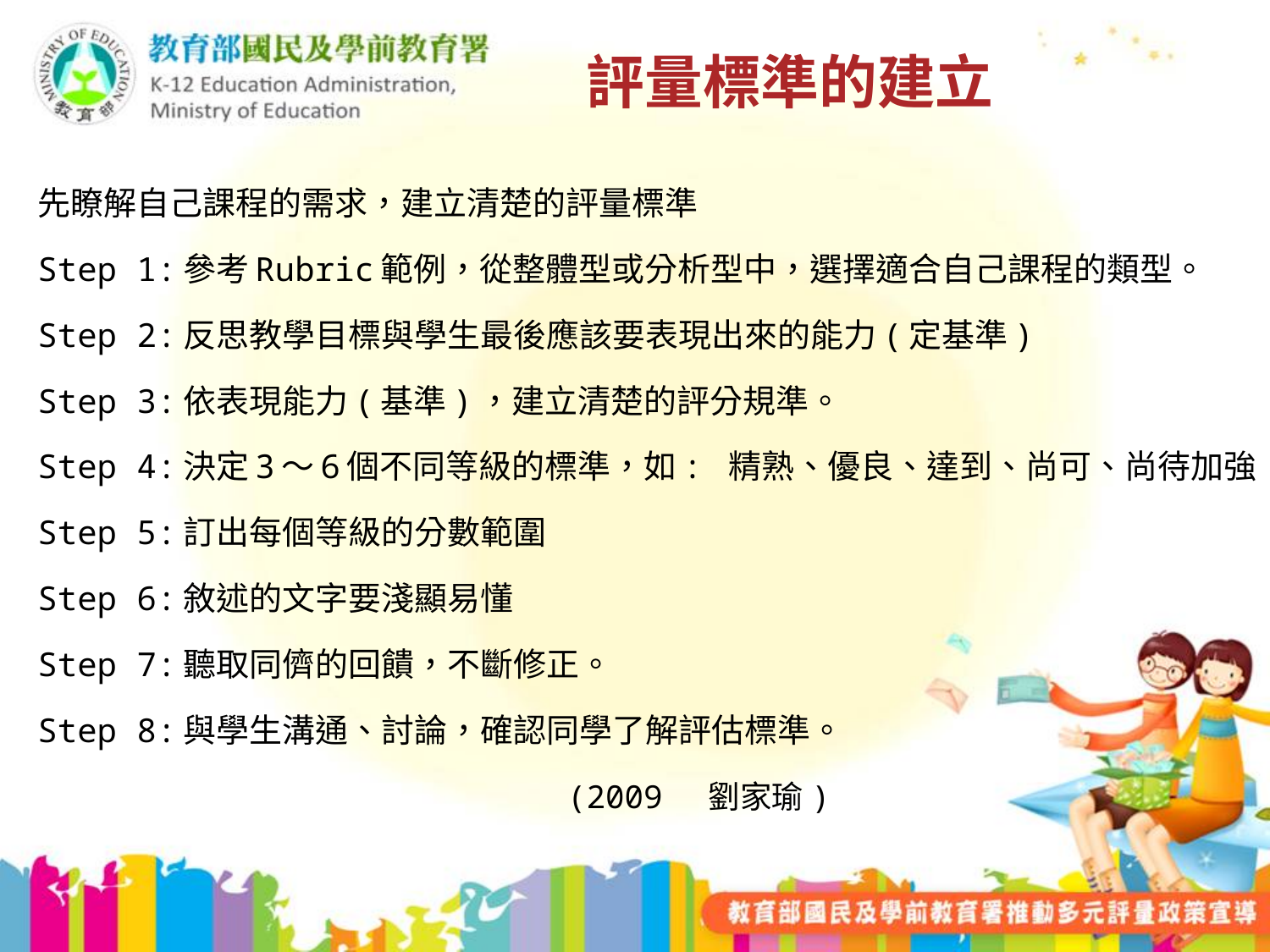

# 評量標準的建立
先瞭解自己課程的需求，建立清楚的評量標準
Step 1:參考Rubric範例，從整體型或分析型中，選擇適合自己課程的類型。
Step 2:反思教學目標與學生最後應該要表現出來的能力(定基準)
Step 3:依表現能力(基準)，建立清楚的評分規準。
Step 4:決定3～6個不同等級的標準，如: 精熟、優良、達到、尚可、尚待加強
Step 5:訂出每個等級的分數範圍
Step 6:敘述的文字要淺顯易懂
Step 7:聽取同儕的回饋，不斷修正。
Step 8:與學生溝通、討論，確認同學了解評估標準。

(2009  劉家瑜)